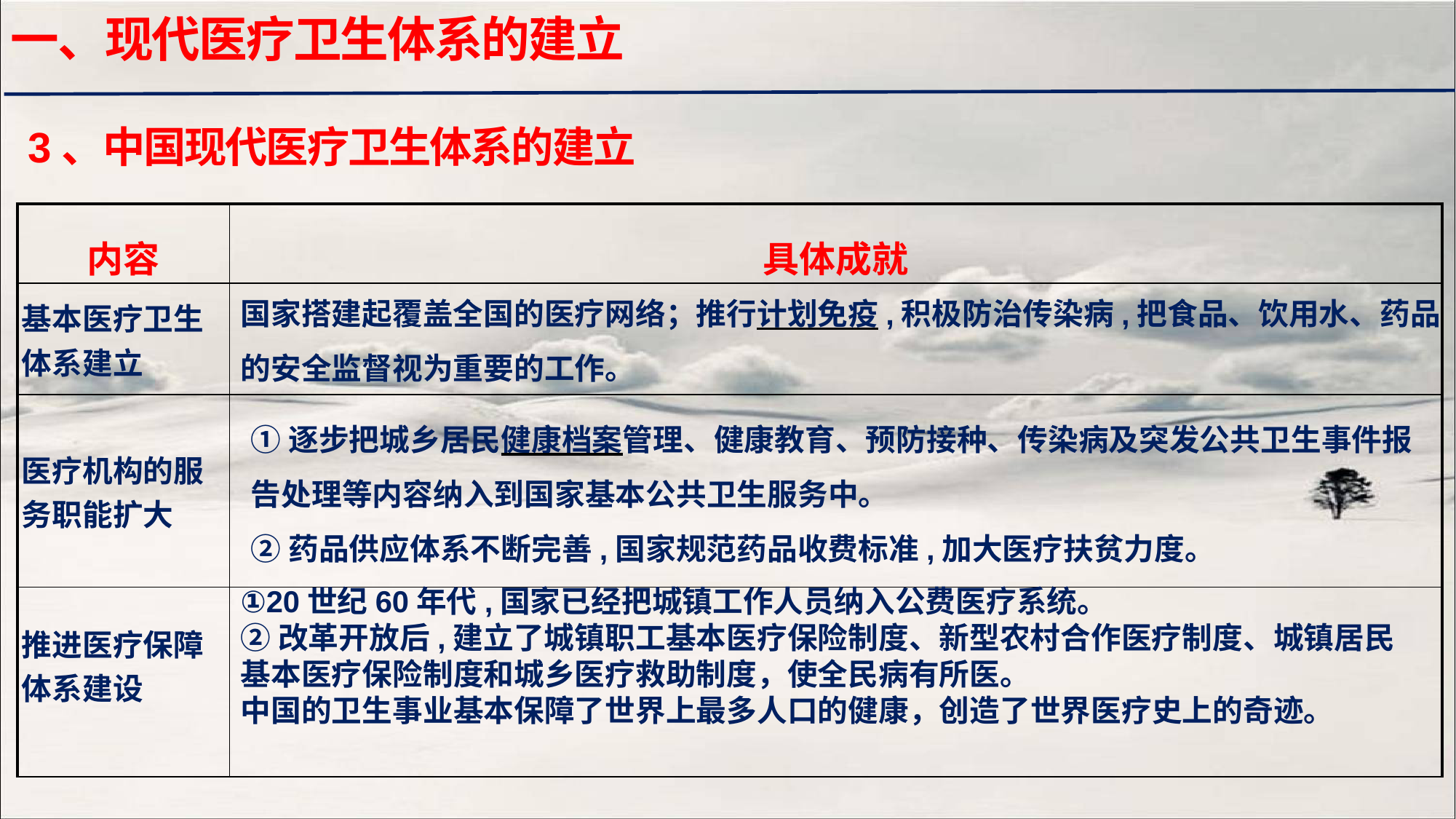

一、现代医疗卫生体系的建立
3、中国现代医疗卫生体系的建立
| 内容 | 具体成就 |
| --- | --- |
| 基本医疗卫生体系建立 |  |
| 医疗机构的服务职能扩大 |  |
| 推进医疗保障体系建设 |  |
国家搭建起覆盖全国的医疗网络；推行计划免疫,积极防治传染病,把食品、饮用水、药品的安全监督视为重要的工作。
①逐步把城乡居民健康档案管理、健康教育、预防接种、传染病及突发公共卫生事件报告处理等内容纳入到国家基本公共卫生服务中。
②药品供应体系不断完善,国家规范药品收费标准,加大医疗扶贫力度。
①20世纪60年代,国家已经把城镇工作人员纳入公费医疗系统。
②改革开放后,建立了城镇职工基本医疗保险制度、新型农村合作医疗制度、城镇居民基本医疗保险制度和城乡医疗救助制度，使全民病有所医。
中国的卫生事业基本保障了世界上最多人口的健康，创造了世界医疗史上的奇迹。